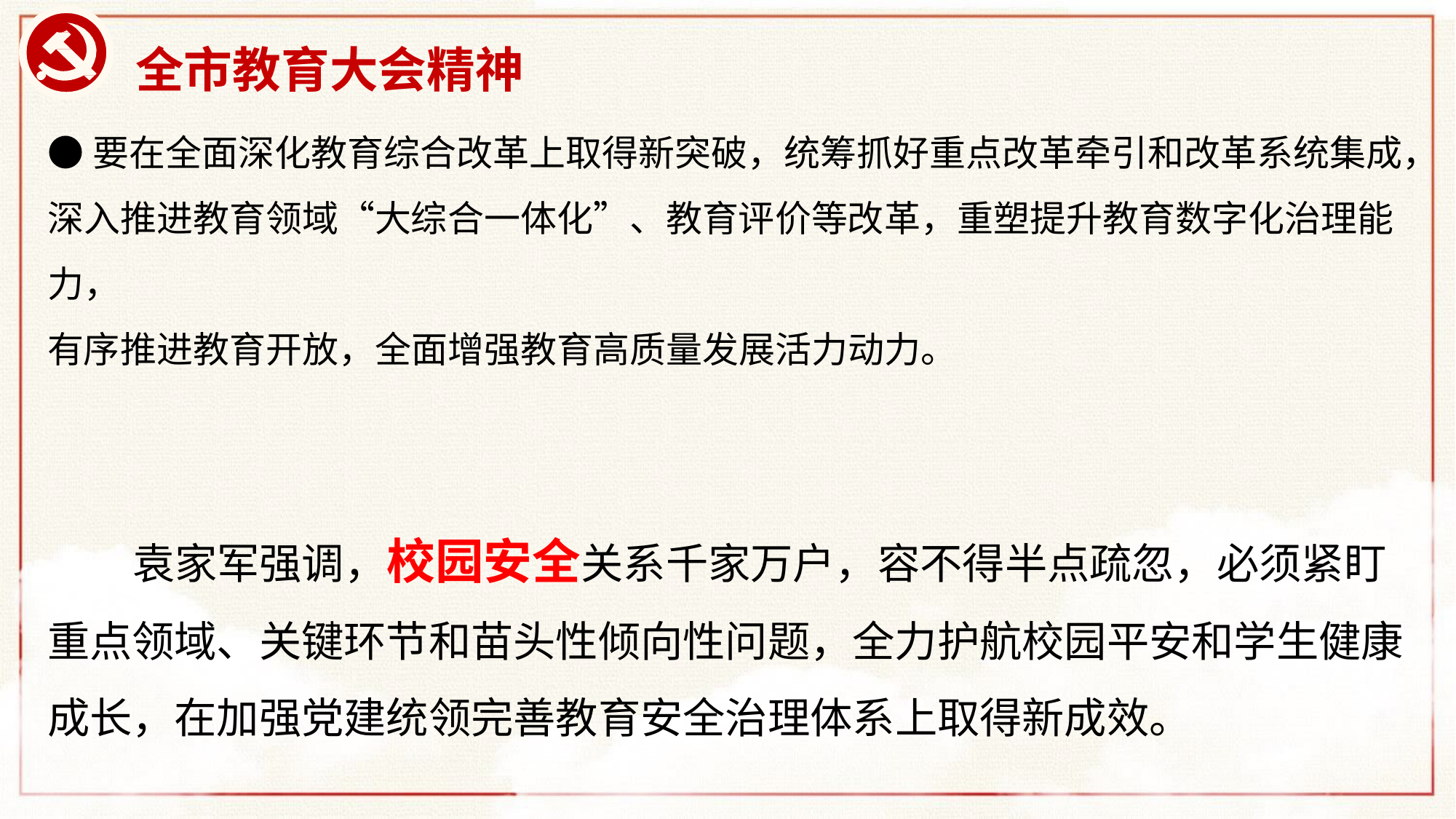

# 全市教育大会精神
●要在全面深化教育综合改革上取得新突破，统筹抓好重点改革牵引和改革系统集成，
深入推进教育领域“大综合一体化”、教育评价等改革，重塑提升教育数字化治理能力，
有序推进教育开放，全面增强教育高质量发展活力动力。

         袁家军强调，校园安全关系千家万户，容不得半点疏忽，必须紧盯重点领域、关键环节和苗头性倾向性问题，全力护航校园平安和学生健康成长，在加强党建统领完善教育安全治理体系上取得新成效。